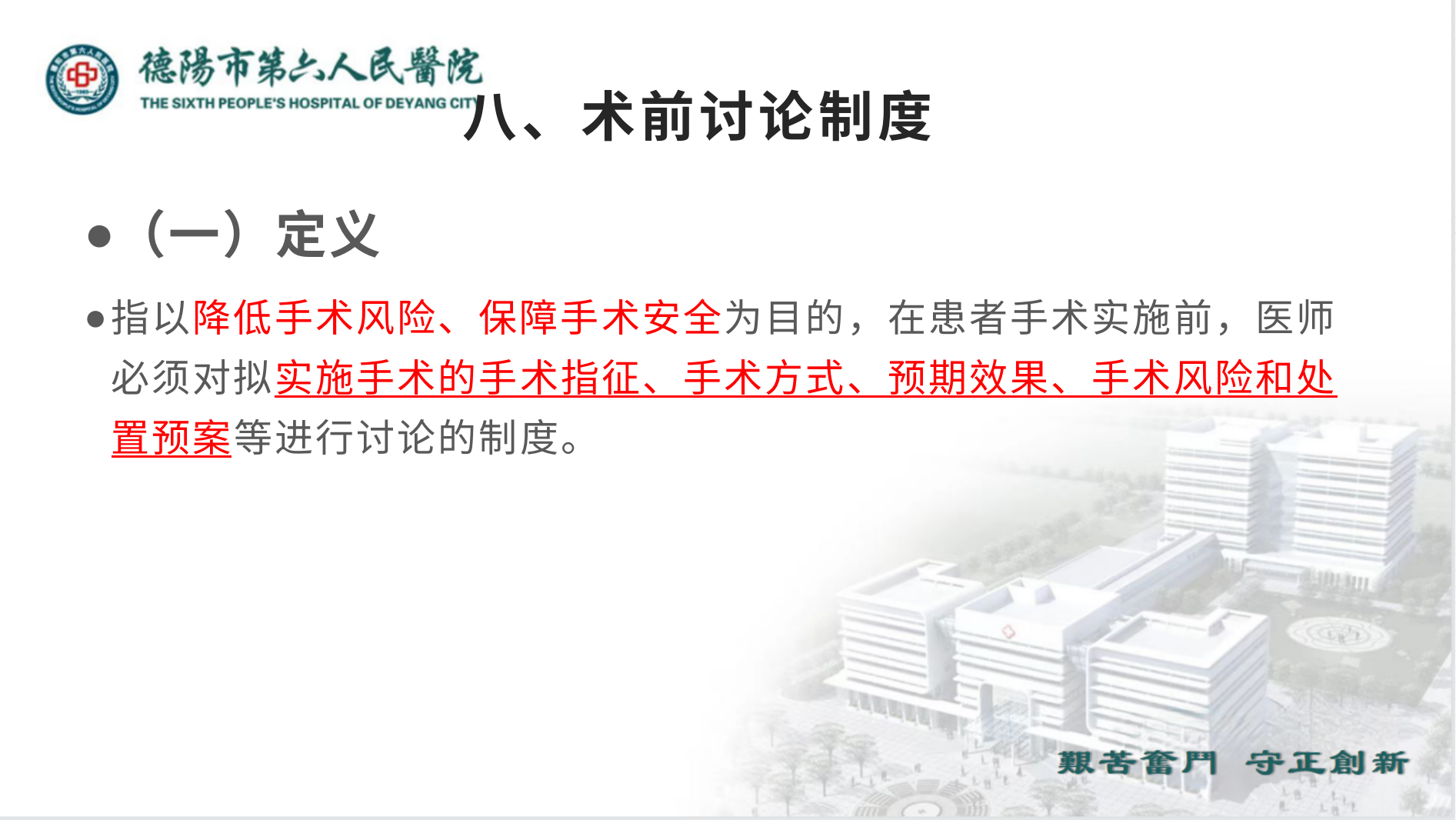

# 八、术前讨论制度
（一）定义
指以降低手术风险、保障手术安全为目的，在患者手术实施前，医师必须对拟实施手术的手术指征、手术方式、预期效果、手术风险和处置预案等进行讨论的制度。